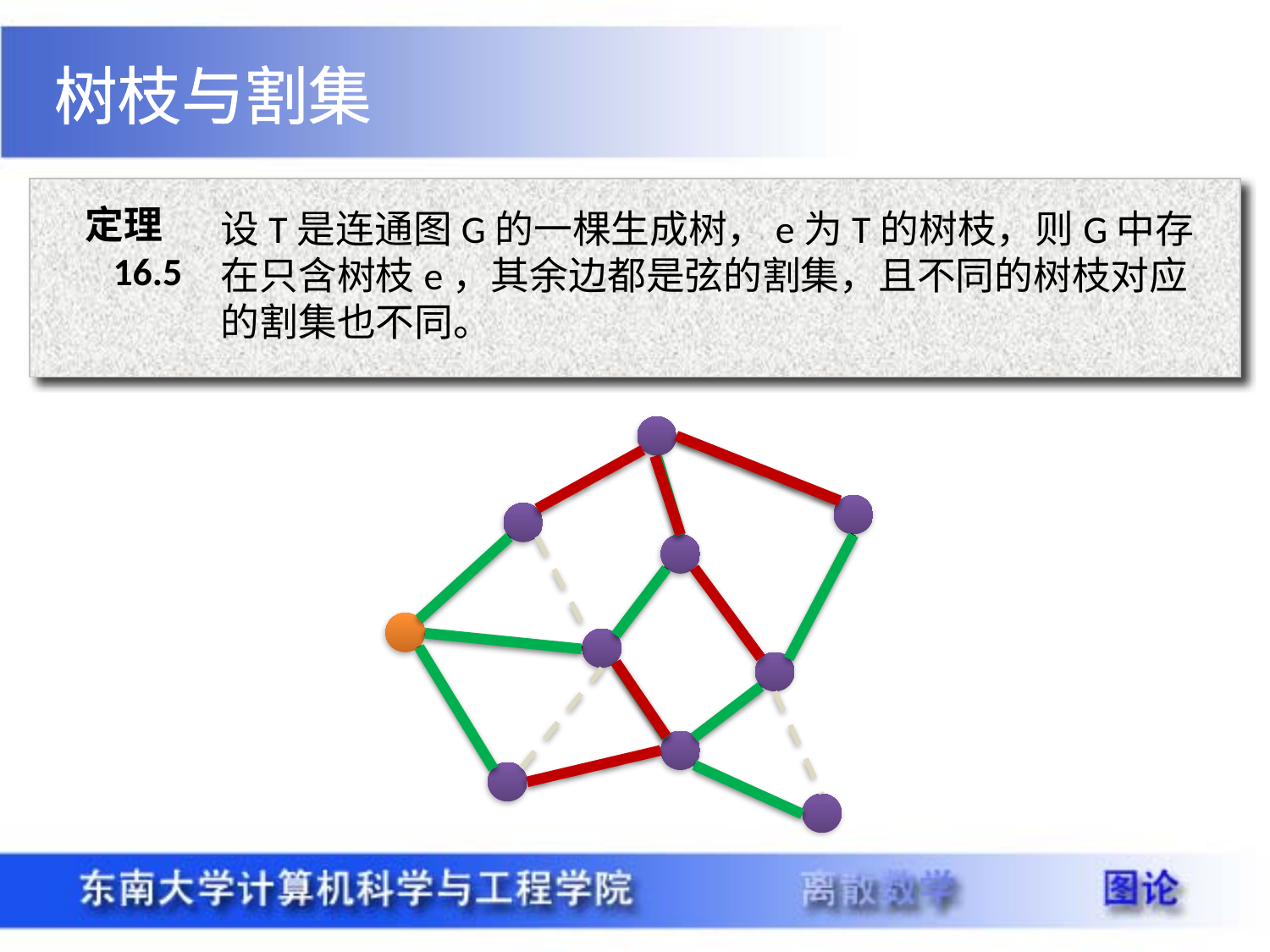

树枝与割集

定理 16.5
设T是连通图G的一棵生成树，e为T的树枝，则G中存在只含树枝e，其余边都是弦的割集，且不同的树枝对应的割集也不同。